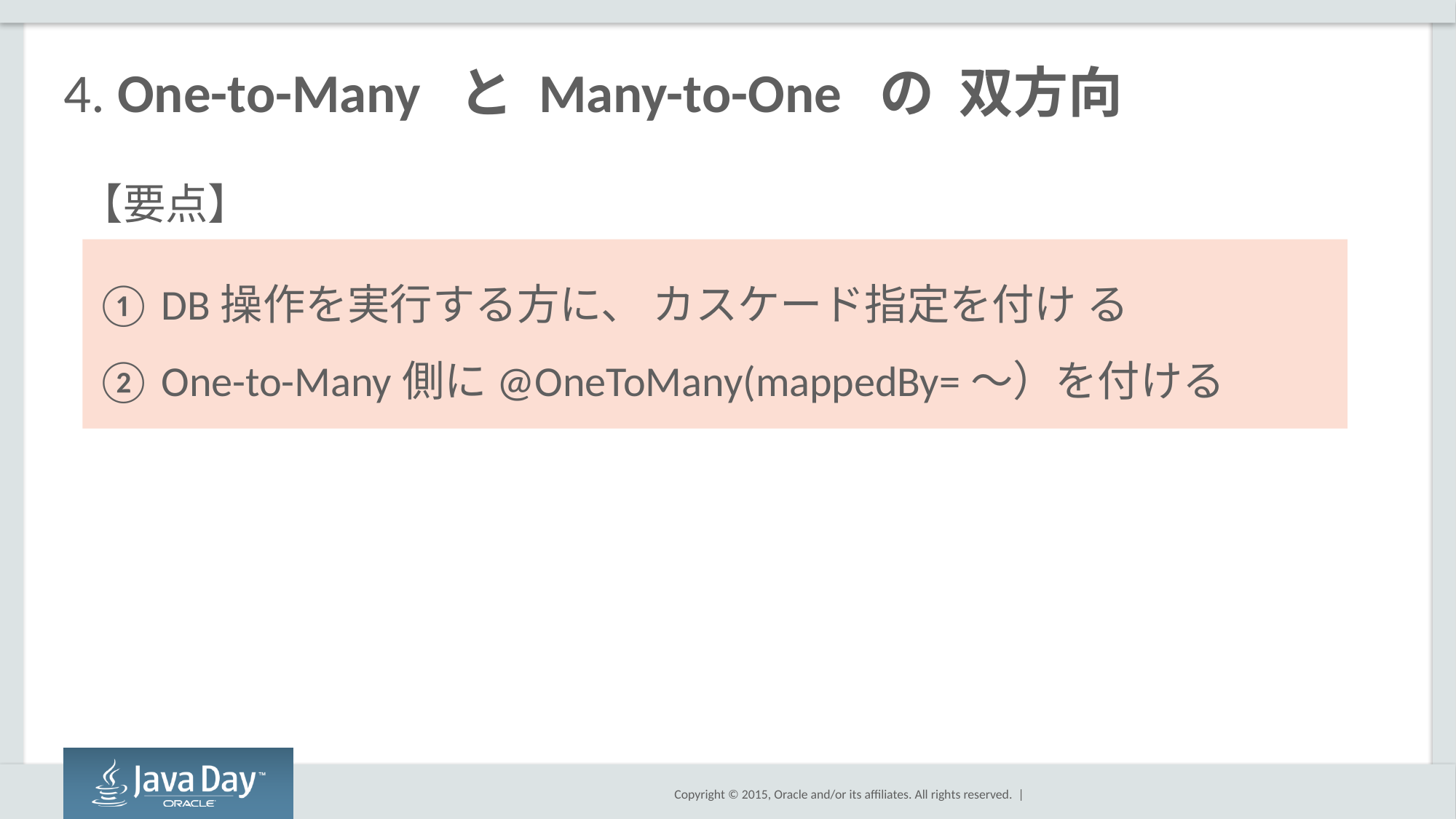

# 4. One-to-Many  と Many-to-One  の  双方向
【要点】
① DB操作を実行する方に、 カスケード指定を付け る
② One-to-Many側に@OneToMany(mappedBy=～）を付ける